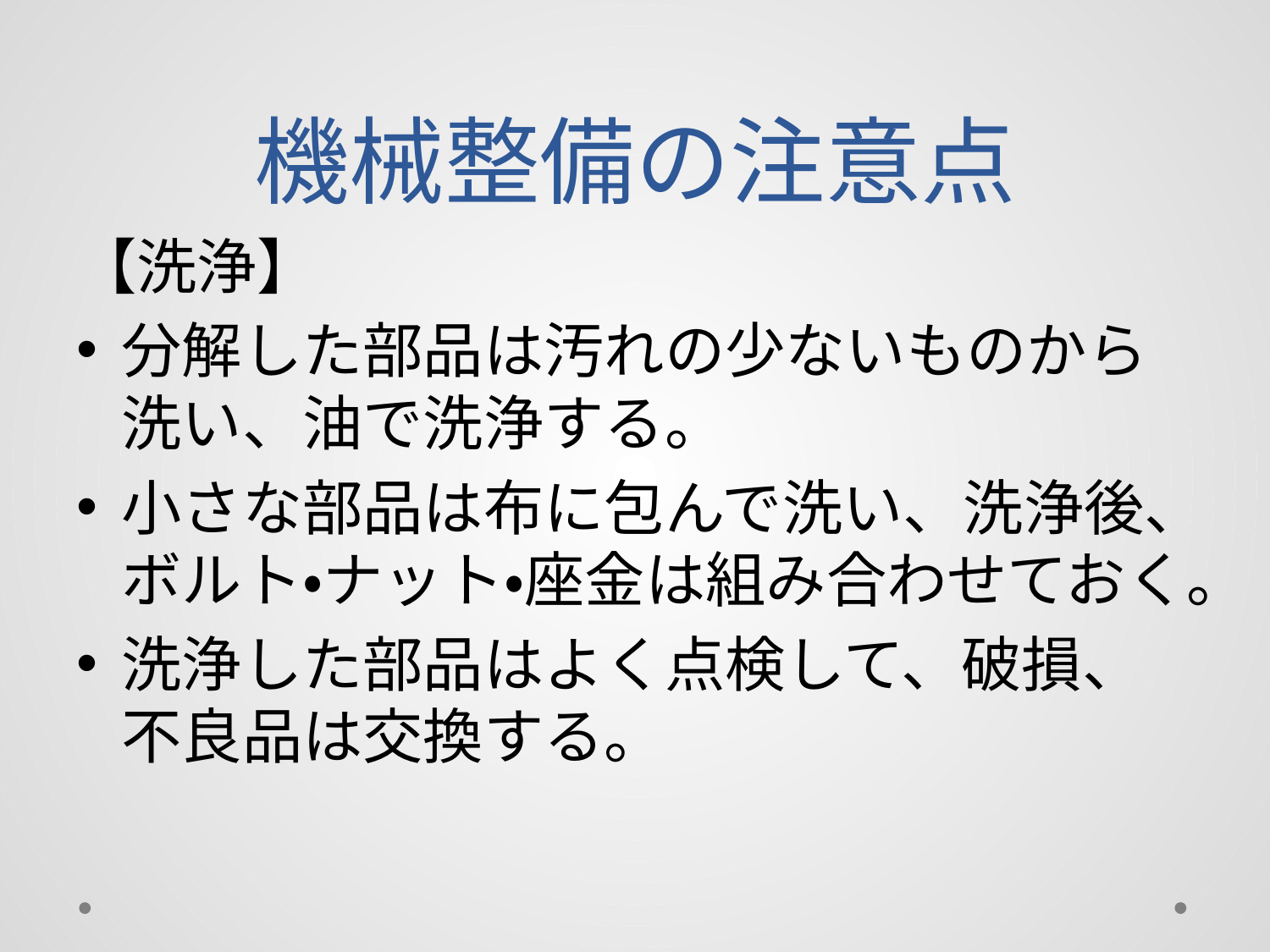

# 機械整備の注意点
【洗浄】
分解した部品は汚れの少ないものから洗い、油で洗浄する。
小さな部品は布に包んで洗い、洗浄後、ボルト・ナット・座金は組み合わせておく。
洗浄した部品はよく点検して、破損、不良品は交換する。